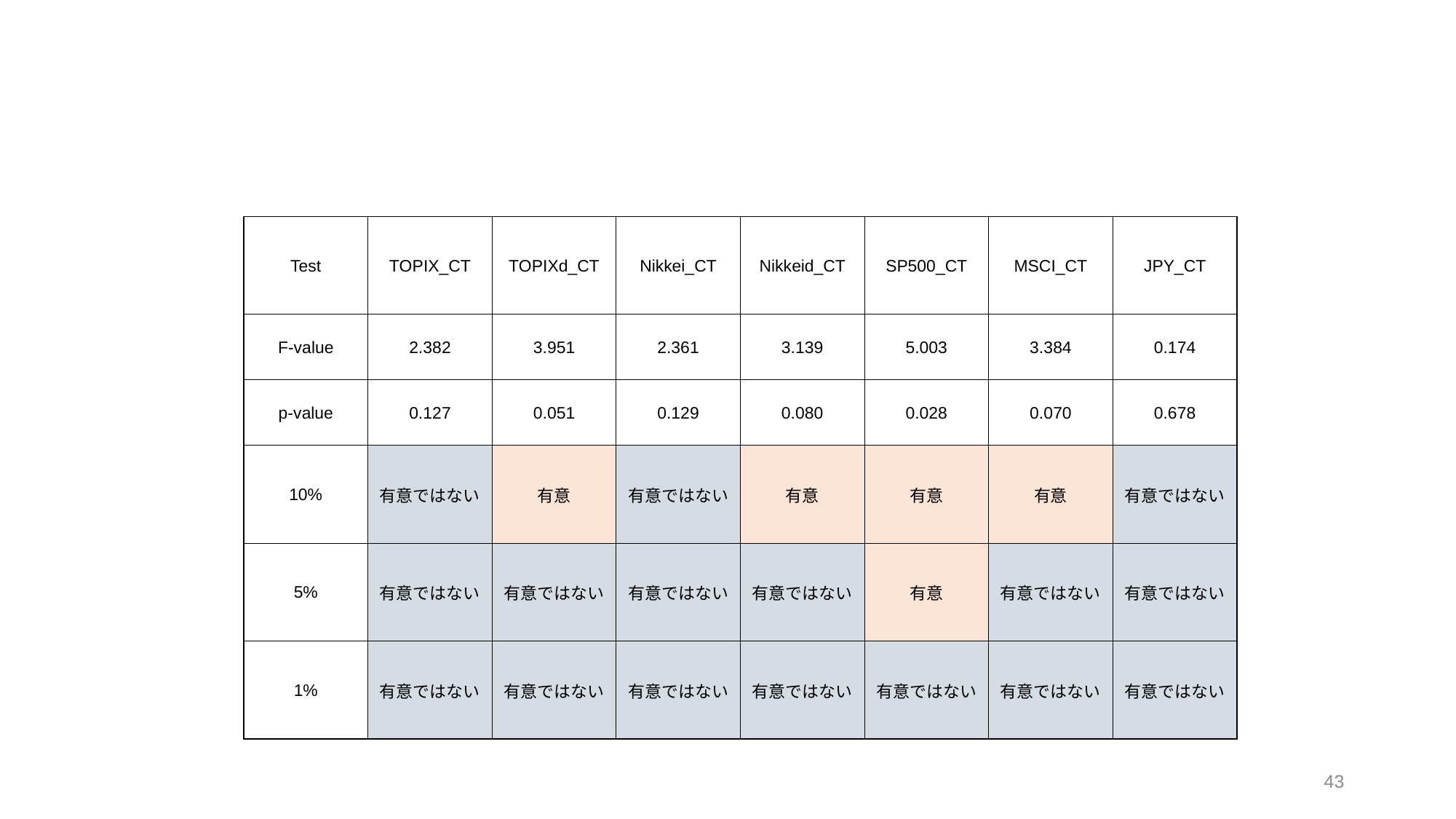

#
| Test | TOPIX\_CT | TOPIXd\_CT | Nikkei\_CT | Nikkeid\_CT | SP500\_CT | MSCI\_CT | JPY\_CT |
| --- | --- | --- | --- | --- | --- | --- | --- |
| F-value | 2.382 | 3.951 | 2.361 | 3.139 | 5.003 | 3.384 | 0.174 |
| p-value | 0.127 | 0.051 | 0.129 | 0.080 | 0.028 | 0.070 | 0.678 |
| 10% | 有意ではない | 有意 | 有意ではない | 有意 | 有意 | 有意 | 有意ではない |
| 5% | 有意ではない | 有意ではない | 有意ではない | 有意ではない | 有意 | 有意ではない | 有意ではない |
| 1% | 有意ではない | 有意ではない | 有意ではない | 有意ではない | 有意ではない | 有意ではない | 有意ではない |
43